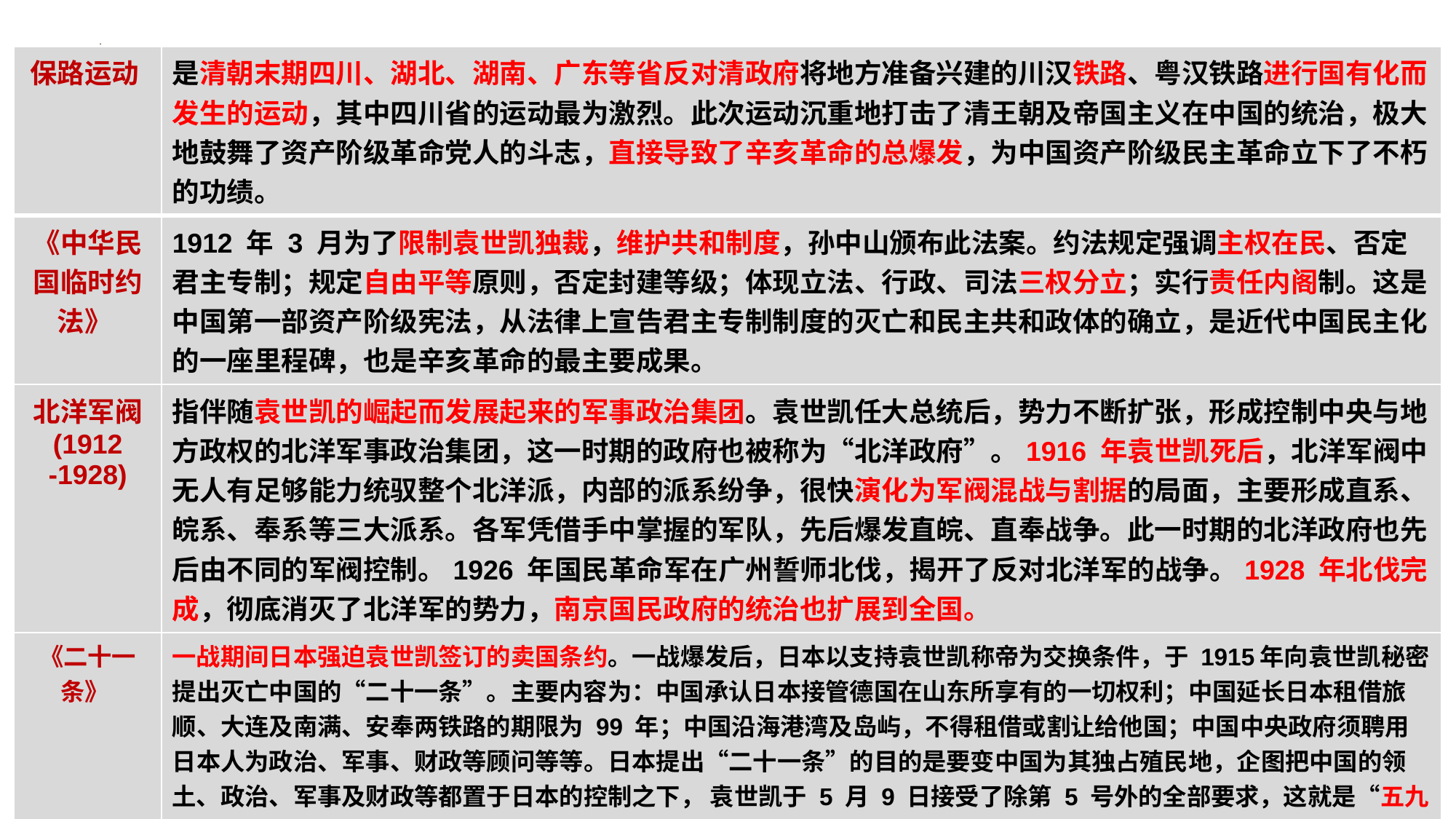

| 保路运动 | 是清朝末期四川、湖北、湖南、广东等省反对清政府将地方准备兴建的川汉铁路、粤汉铁路进行国有化而发生的运动，其中四川省的运动最为激烈。此次运动沉重地打击了清王朝及帝国主义在中国的统治，极大地鼓舞了资产阶级革命党人的斗志，直接导致了辛亥革命的总爆发，为中国资产阶级民主革命立下了不朽的功绩。 |
| --- | --- |
| 《中华民国临时约法》 | 1912 年 3 月为了限制袁世凯独裁，维护共和制度，孙中山颁布此法案。约法规定强调主权在民、否定君主专制；规定自由平等原则，否定封建等级；体现立法、行政、司法三权分立；实行责任内阁制。这是中国第一部资产阶级宪法，从法律上宣告君主专制制度的灭亡和民主共和政体的确立，是近代中国民主化的一座里程碑，也是辛亥革命的最主要成果。 |
| 北洋军阀 (1912 -1928) | 指伴随袁世凯的崛起而发展起来的军事政治集团。袁世凯任大总统后，势力不断扩张，形成控制中央与地方政权的北洋军事政治集团，这一时期的政府也被称为“北洋政府”。1916 年袁世凯死后，北洋军阀中无人有足够能力统驭整个北洋派，内部的派系纷争，很快演化为军阀混战与割据的局面，主要形成直系、皖系、奉系等三大派系。各军凭借手中掌握的军队，先后爆发直皖、直奉战争。此一时期的北洋政府也先后由不同的军阀控制。1926 年国民革命军在广州誓师北伐，揭开了反对北洋军的战争。1928 年北伐完成，彻底消灭了北洋军的势力，南京国民政府的统治也扩展到全国。 |
| 《二十一条》 | 一战期间日本强迫袁世凯签订的卖国条约。一战爆发后，日本以支持袁世凯称帝为交换条件，于 1915年向袁世凯秘密提出灭亡中国的“二十一条”。主要内容为：中国承认日本接管德国在山东所享有的一切权利；中国延长日本租借旅顺、大连及南满、安奉两铁路的期限为 99 年；中国沿海港湾及岛屿，不得租借或割让给他国；中国中央政府须聘用日本人为政治、军事、财政等顾问等等。日本提出“二十一条”的目的是要变中国为其独占殖民地，企图把中国的领土、政治、军事及财政等都置于日本的控制之下， 袁世凯于 5 月 9 日接受了除第 5 号外的全部要求，这就是“五九国耻”。由于全国人民的坚决反对。“二十一条”最终未能付诸实行。 |